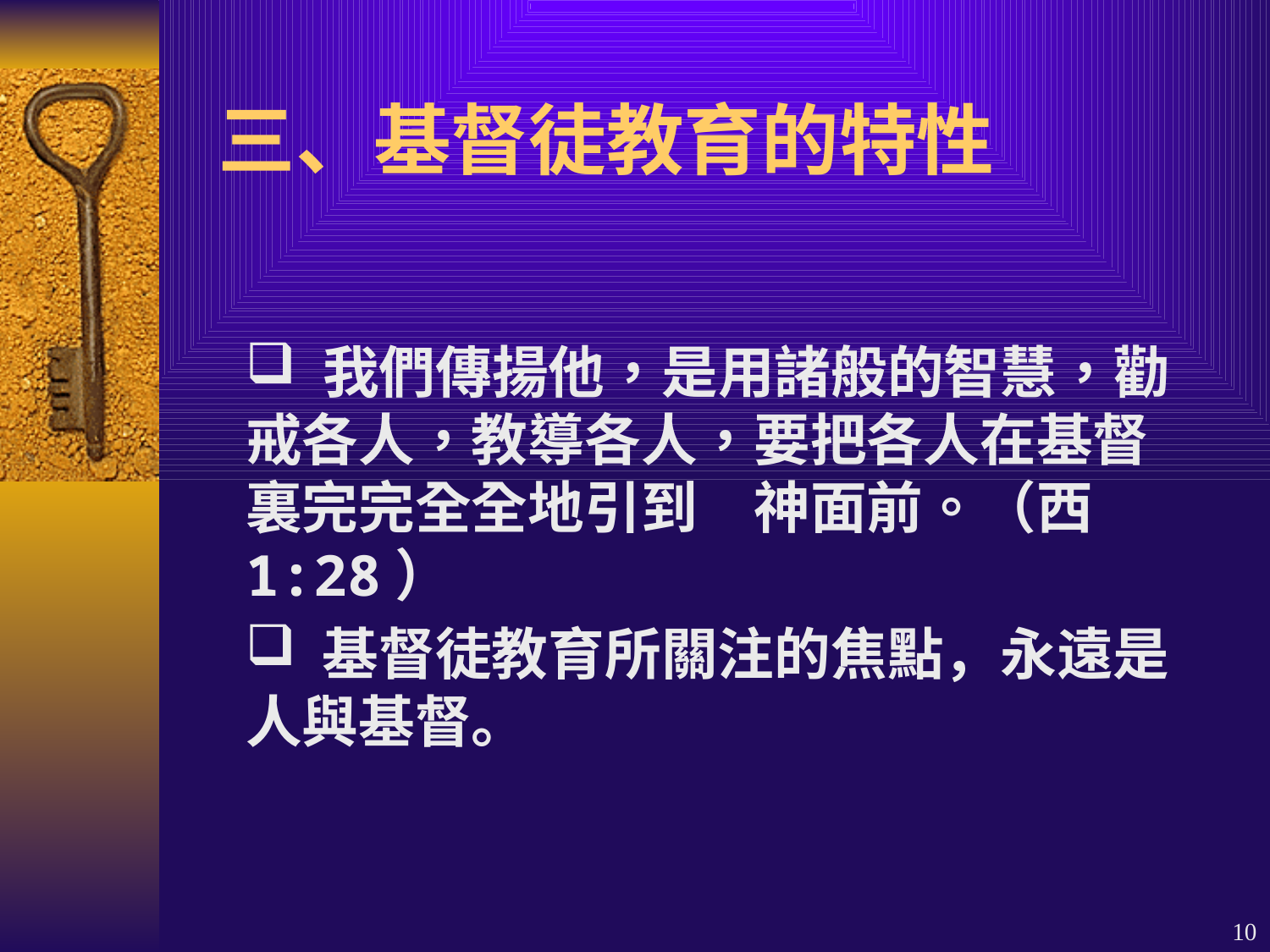

# 三、基督徒教育的特性

 我們傳揚他，是用諸般的智慧，勸戒各人，教導各人，要把各人在基督裏完完全全地引到　神面前。（西1:28）
 基督徒教育所關注的焦點，永遠是人與基督。

10